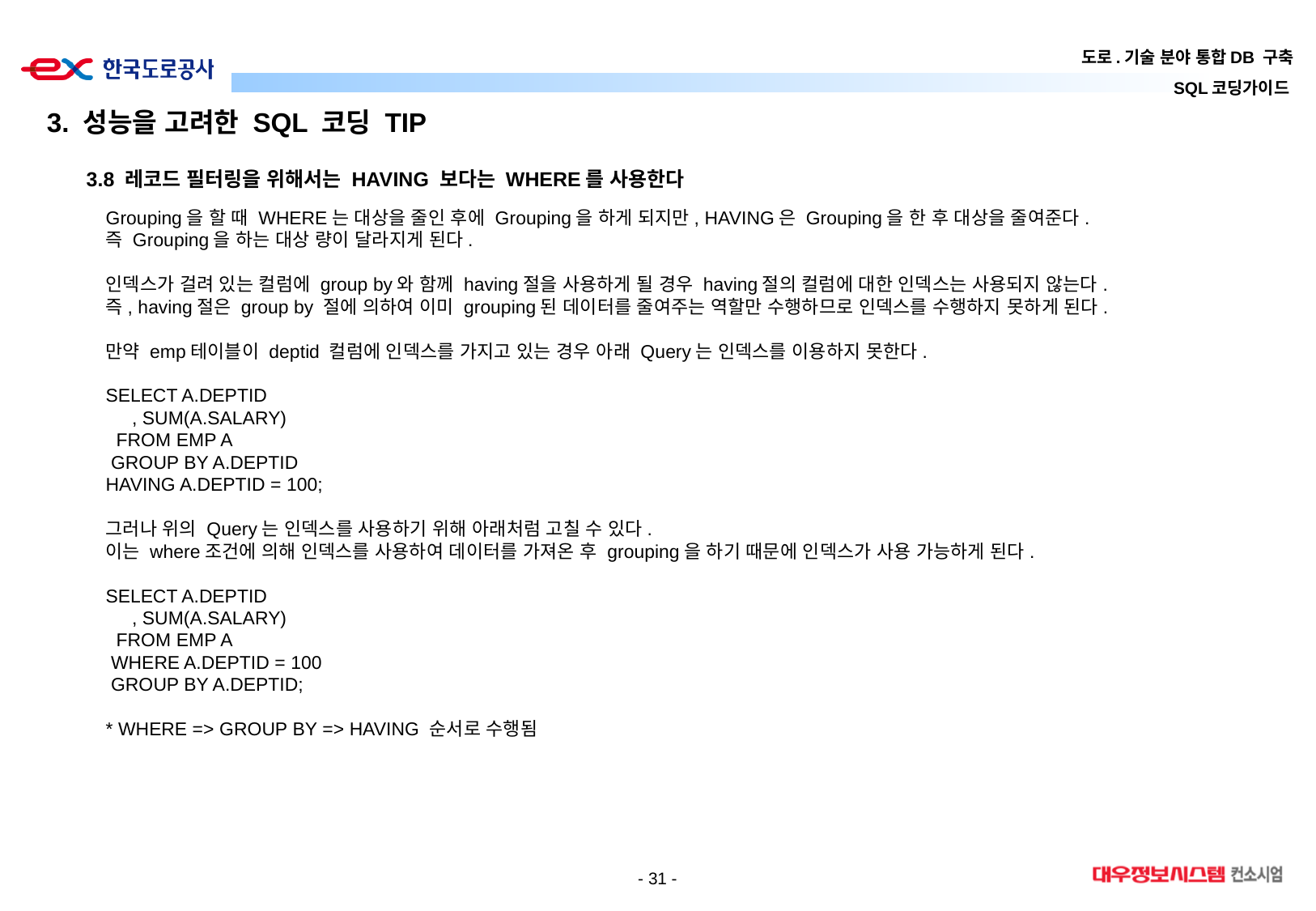

3. 성능을 고려한 SQL 코딩 TIP
3.8 레코드 필터링을 위해서는 HAVING 보다는 WHERE를 사용한다
Grouping을 할 때 WHERE는 대상을 줄인 후에 Grouping을 하게 되지만, HAVING은 Grouping을 한 후 대상을 줄여준다.
즉 Grouping을 하는 대상 량이 달라지게 된다.

인덱스가 걸려 있는 컬럼에 group by와 함께 having절을 사용하게 될 경우 having절의 컬럼에 대한 인덱스는 사용되지 않는다.
즉, having절은 group by 절에 의하여 이미 grouping된 데이터를 줄여주는 역할만 수행하므로 인덱스를 수행하지 못하게 된다.

만약 emp테이블이 deptid 컬럼에 인덱스를 가지고 있는 경우 아래 Query는 인덱스를 이용하지 못한다.

SELECT A.DEPTID
     , SUM(A.SALARY)
  FROM EMP A
 GROUP BY A.DEPTID
HAVING A.DEPTID = 100;

그러나 위의 Query는 인덱스를 사용하기 위해 아래처럼 고칠 수 있다.
이는 where조건에 의해 인덱스를 사용하여 데이터를 가져온 후 grouping을 하기 때문에 인덱스가 사용 가능하게 된다.

SELECT A.DEPTID
     , SUM(A.SALARY)
  FROM EMP A
 WHERE A.DEPTID = 100
 GROUP BY A.DEPTID;

* WHERE => GROUP BY => HAVING 순서로 수행됨